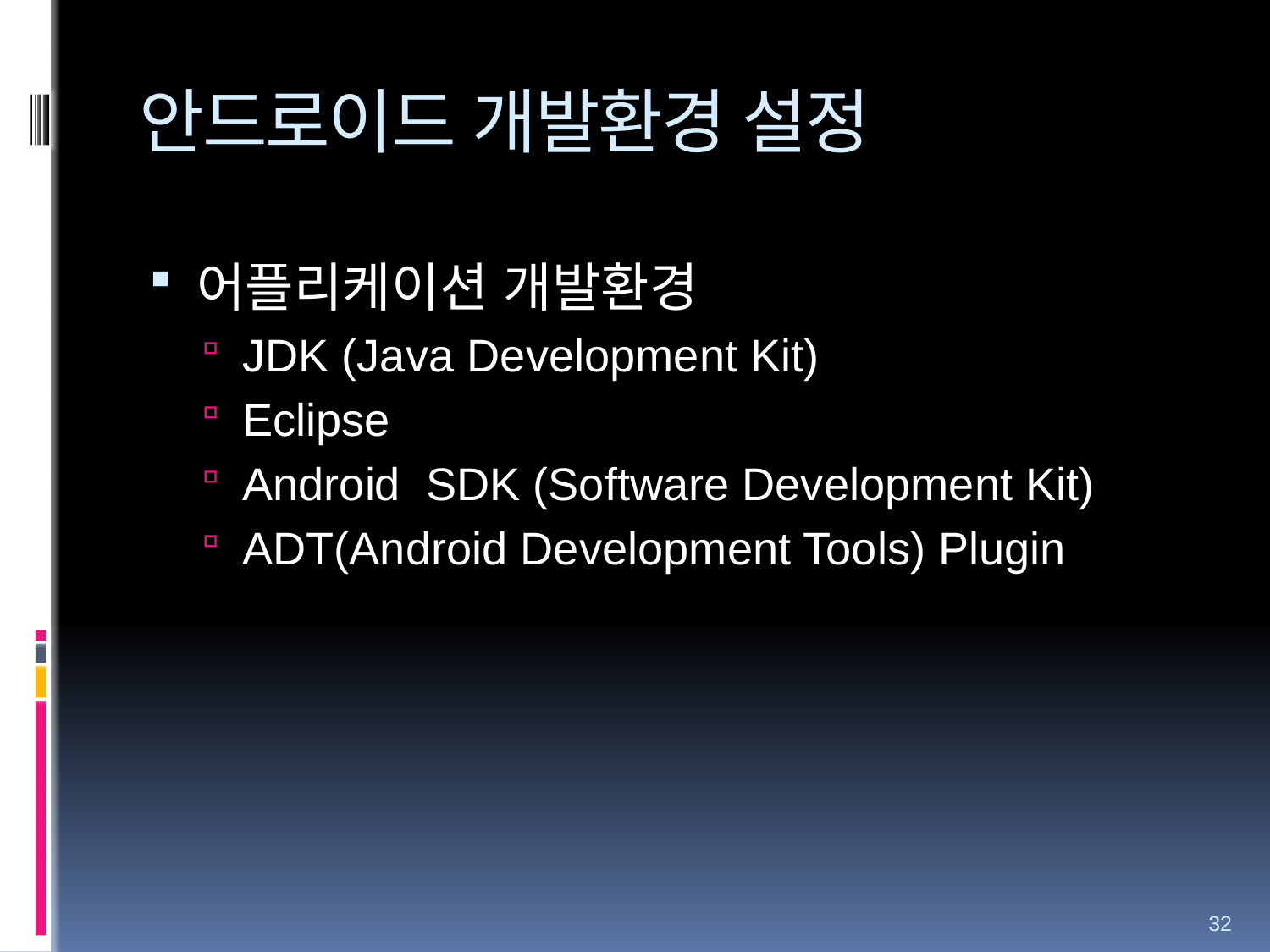

# 안드로이드 개발환경 설정
어플리케이션 개발환경
JDK (Java Development Kit)
Eclipse
Android  SDK (Software Development Kit)
ADT(Android Development Tools) Plugin
32